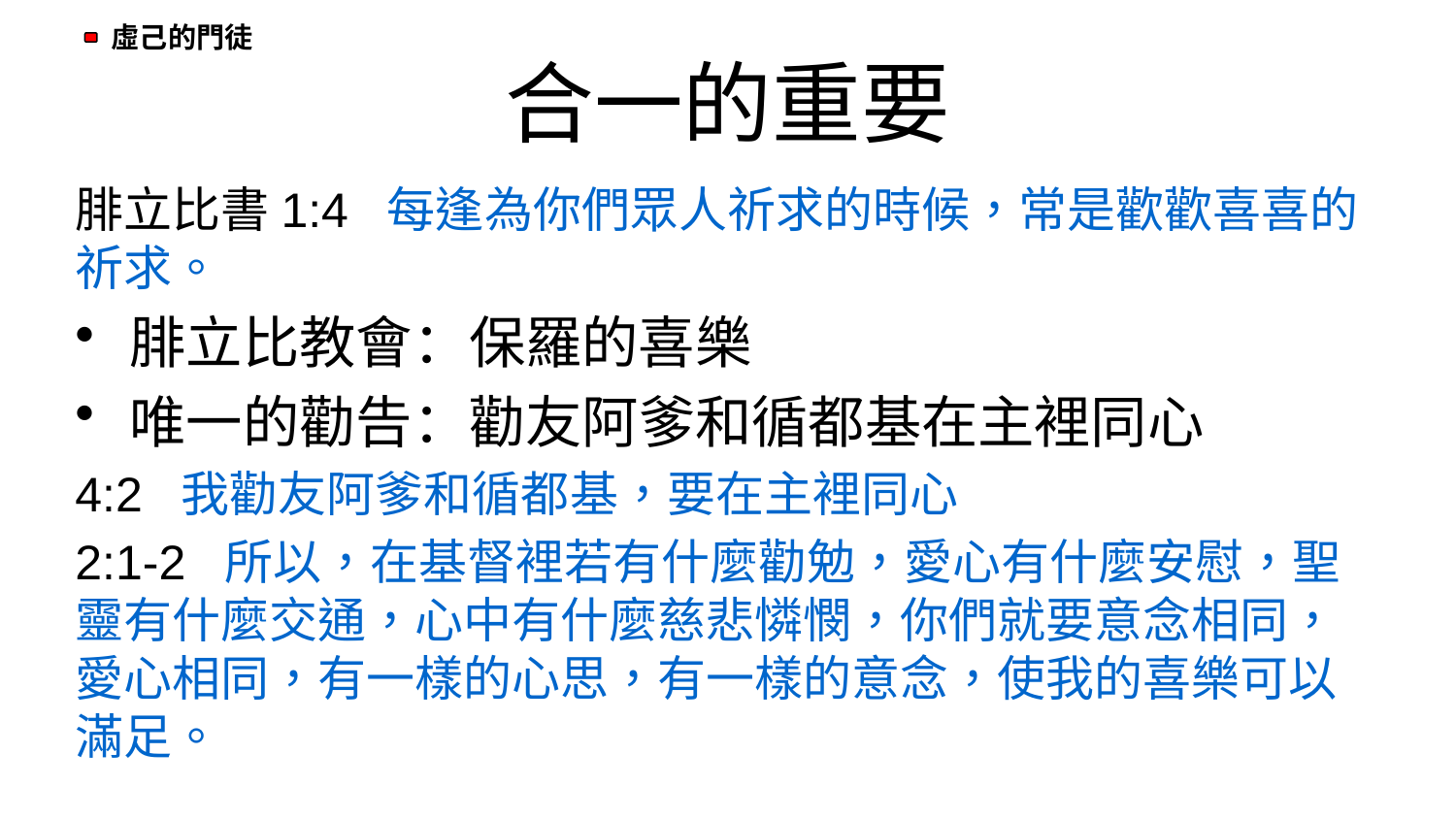

# 合一的重要
腓立比書1:4  每逢為你們眾人祈求的時候，常是歡歡喜喜的祈求。
腓立比教會：保羅的喜樂
唯一的勸告：勸友阿爹和循都基在主裡同心
4:2  我勸友阿爹和循都基，要在主裡同心
2:1-2  所以，在基督裡若有什麼勸勉，愛心有什麼安慰，聖靈有什麼交通，心中有什麼慈悲憐憫，你們就要意念相同，愛心相同，有一樣的心思，有一樣的意念，使我的喜樂可以滿足。